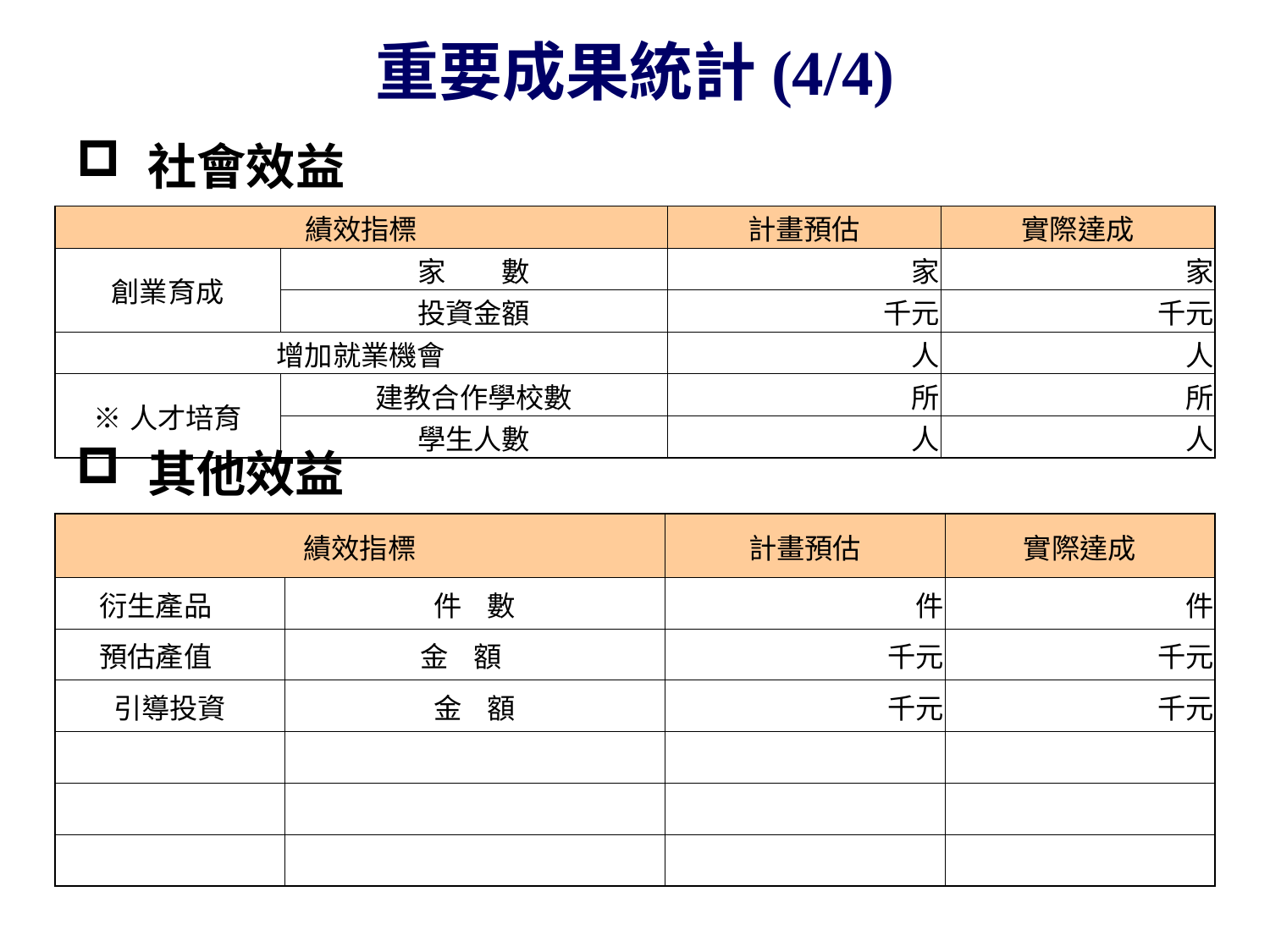

# 重要成果統計(4/4)
社會效益
| 績效指標 |  | 計畫預估 | 實際達成 |
| --- | --- | --- | --- |
| 創業育成 | 家　　數 | 家 | 家 |
|  | 投資金額 | 千元 | 千元 |
| 增加就業機會 |  | 人 | 人 |
| ※人才培育 | 建教合作學校數 | 所 | 所 |
|  | 學生人數 | 人 | 人 |
其他效益
| 績效指標 |  | 計畫預估 | 實際達成 |
| --- | --- | --- | --- |
| 衍生產品 | 件 數 | 件 | 件 |
| 預估產值 | 金 額 | 千元 | 千元 |
| 引導投資 | 金 額 | 千元 | 千元 |
|  |  |  |  |
|  |  |  |  |
|  |  |  |  |